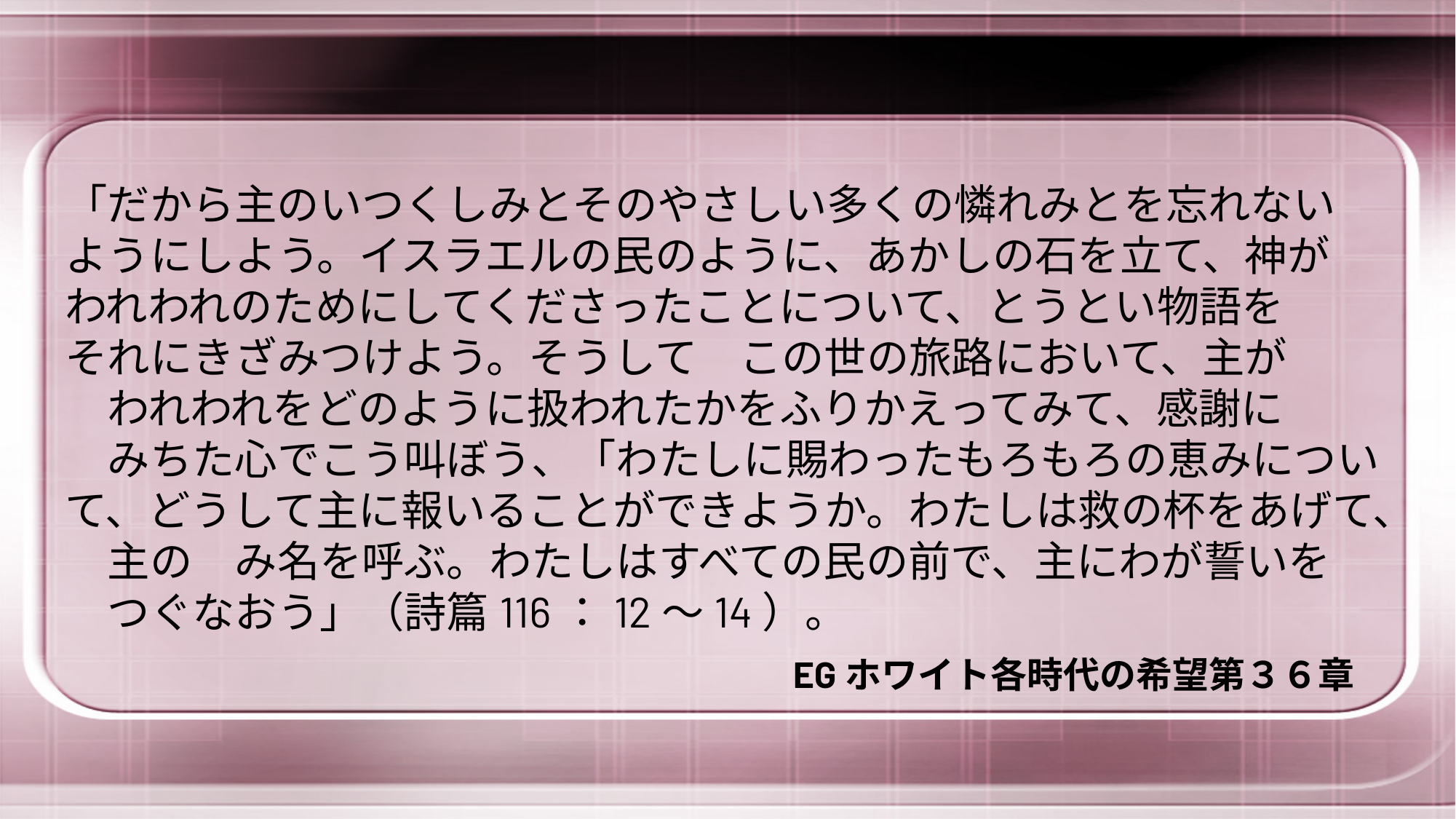

「だから主のいつくしみとそのやさしい多くの憐れみとを忘れない　ようにしよう。イスラエルの民のように、あかしの石を立て、神が　われわれのためにしてくださったことについて、とうとい物語を　　それにきざみつけよう。そうして　この世の旅路において、主が　　　われわれをどのように扱われたかをふりかえってみて、感謝に　　　みちた心でこう叫ぼう、「わたしに賜わったもろもろの恵みについて、どうして主に報いることができようか。わたしは救の杯をあげて、　主の　み名を呼ぶ。わたしはすべての民の前で、主にわが誓いを　　つぐなおう」（詩篇116：12～14）。
EGホワイト各時代の希望第３６章